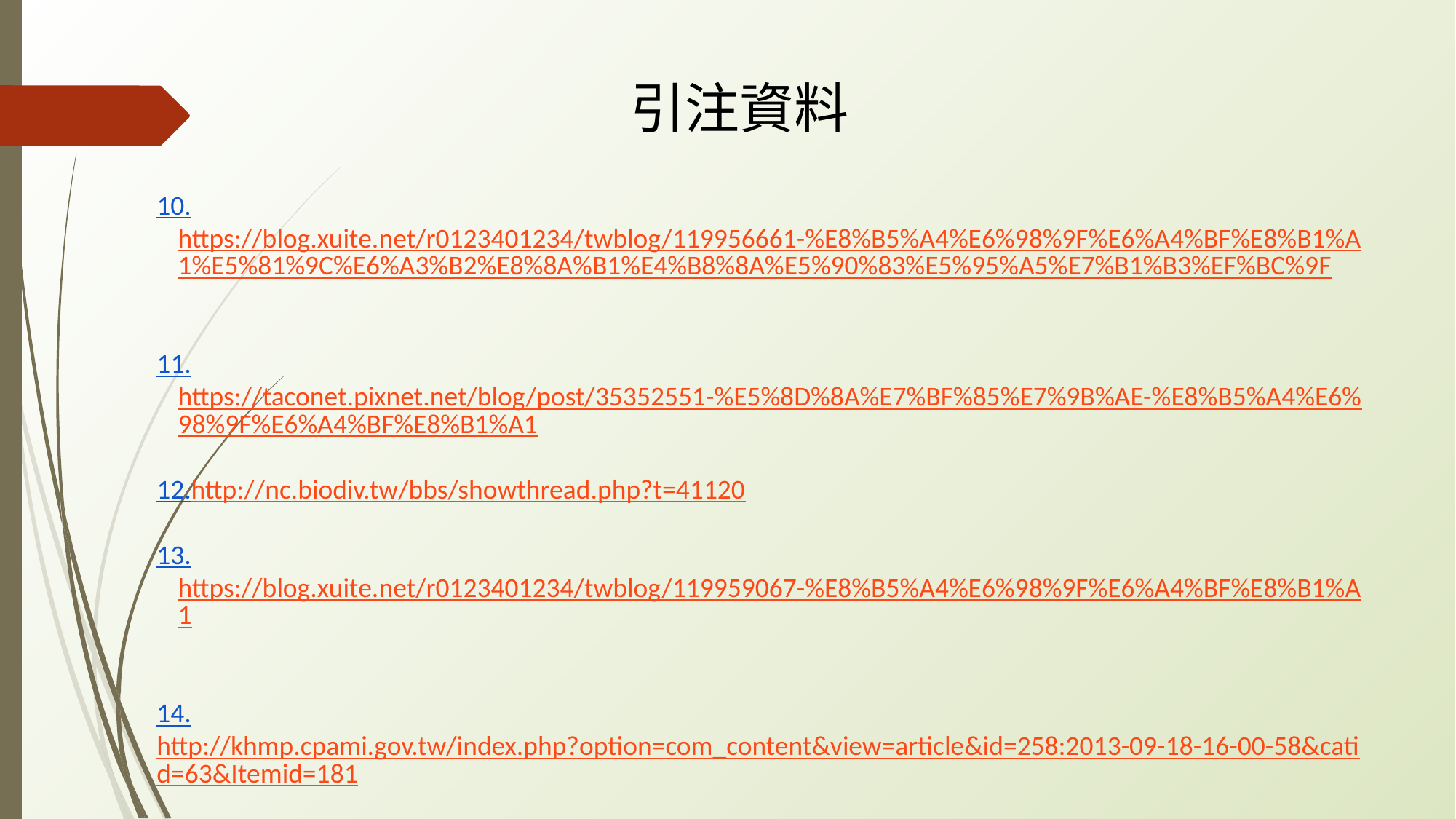

# 引注資料
10.https://blog.xuite.net/r0123401234/twblog/119956661-%E8%B5%A4%E6%98%9F%E6%A4%BF%E8%B1%A1%E5%81%9C%E6%A3%B2%E8%8A%B1%E4%B8%8A%E5%90%83%E5%95%A5%E7%B1%B3%EF%BC%9F

11.https://taconet.pixnet.net/blog/post/35352551-%E5%8D%8A%E7%BF%85%E7%9B%AE-%E8%B5%A4%E6%98%9F%E6%A4%BF%E8%B1%A1

12.http://nc.biodiv.tw/bbs/showthread.php?t=41120

13.https://blog.xuite.net/r0123401234/twblog/119959067-%E8%B5%A4%E6%98%9F%E6%A4%BF%E8%B1%A1

14.http://khmp.cpami.gov.tw/index.php?option=com_content&view=article&id=258:2013-09-18-16-00-58&catid=63&Itemid=181

15.https://jj3399.pixnet.net/blog/post/292663532-%E8%B5%A4%E6%98%9F%E6%A4%BF%E8%B1%A1